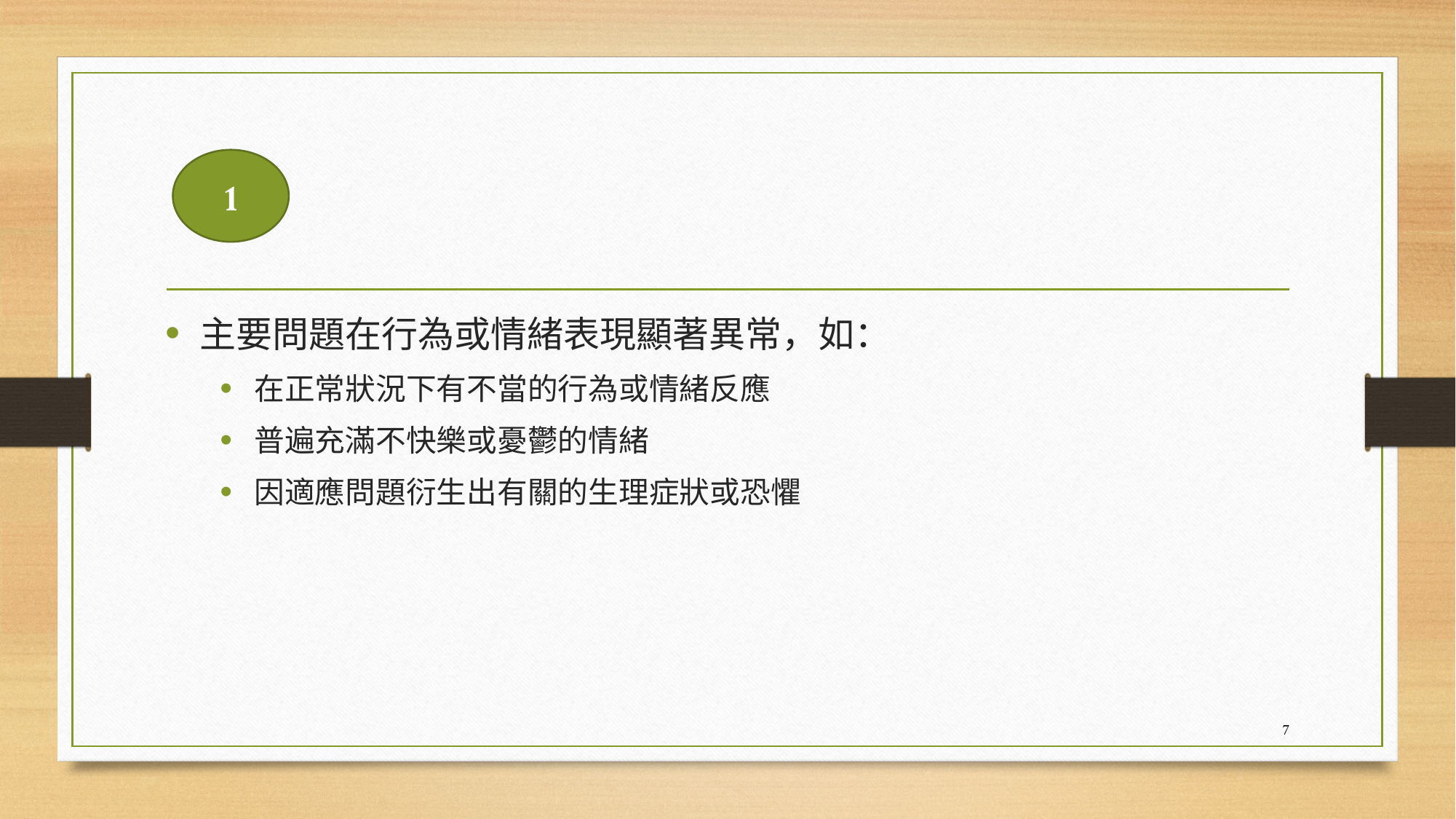

#
1
主要問題在行為或情緒表現顯著異常，如：
在正常狀況下有不當的行為或情緒反應
普遍充滿不快樂或憂鬱的情緒
因適應問題衍生出有關的生理症狀或恐懼
7